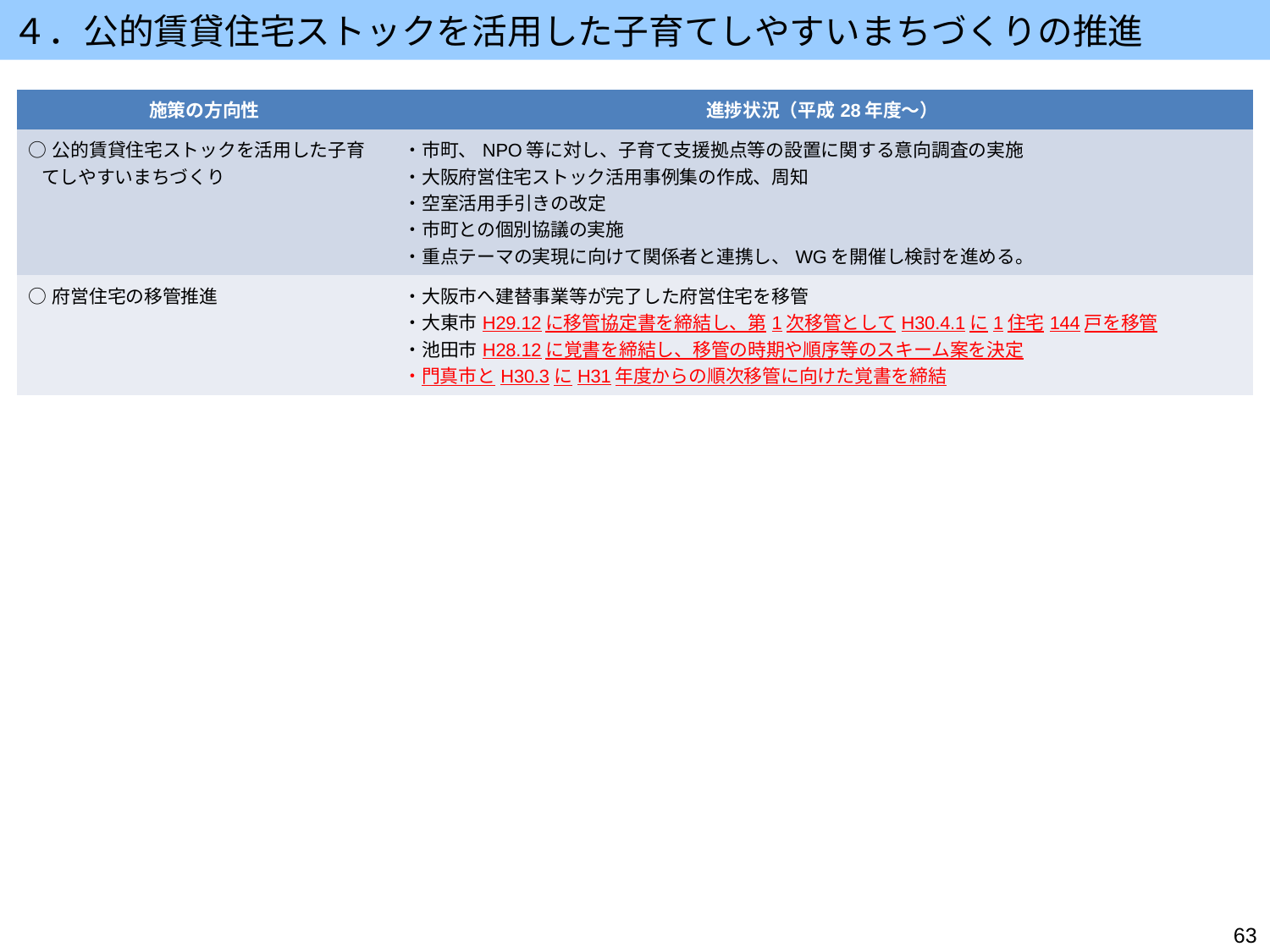

４．公的賃貸住宅ストックを活用した子育てしやすいまちづくりの推進
| 施策の方向性 | 進捗状況（平成28年度～） |
| --- | --- |
| ○公的賃貸住宅ストックを活用した子育てしやすいまちづくり | ・市町、NPO等に対し、子育て支援拠点等の設置に関する意向調査の実施 ・大阪府営住宅ストック活用事例集の作成、周知 ・空室活用手引きの改定 ・市町との個別協議の実施 ・重点テーマの実現に向けて関係者と連携し、WGを開催し検討を進める。 |
| ○府営住宅の移管推進 | ・大阪市へ建替事業等が完了した府営住宅を移管 ・大東市H29.12に移管協定書を締結し、第1次移管としてH30.4.1に1住宅144戸を移管 ・池田市H28.12に覚書を締結し、移管の時期や順序等のスキーム案を決定 ・門真市とH30.3にH31年度からの順次移管に向けた覚書を締結 |
63